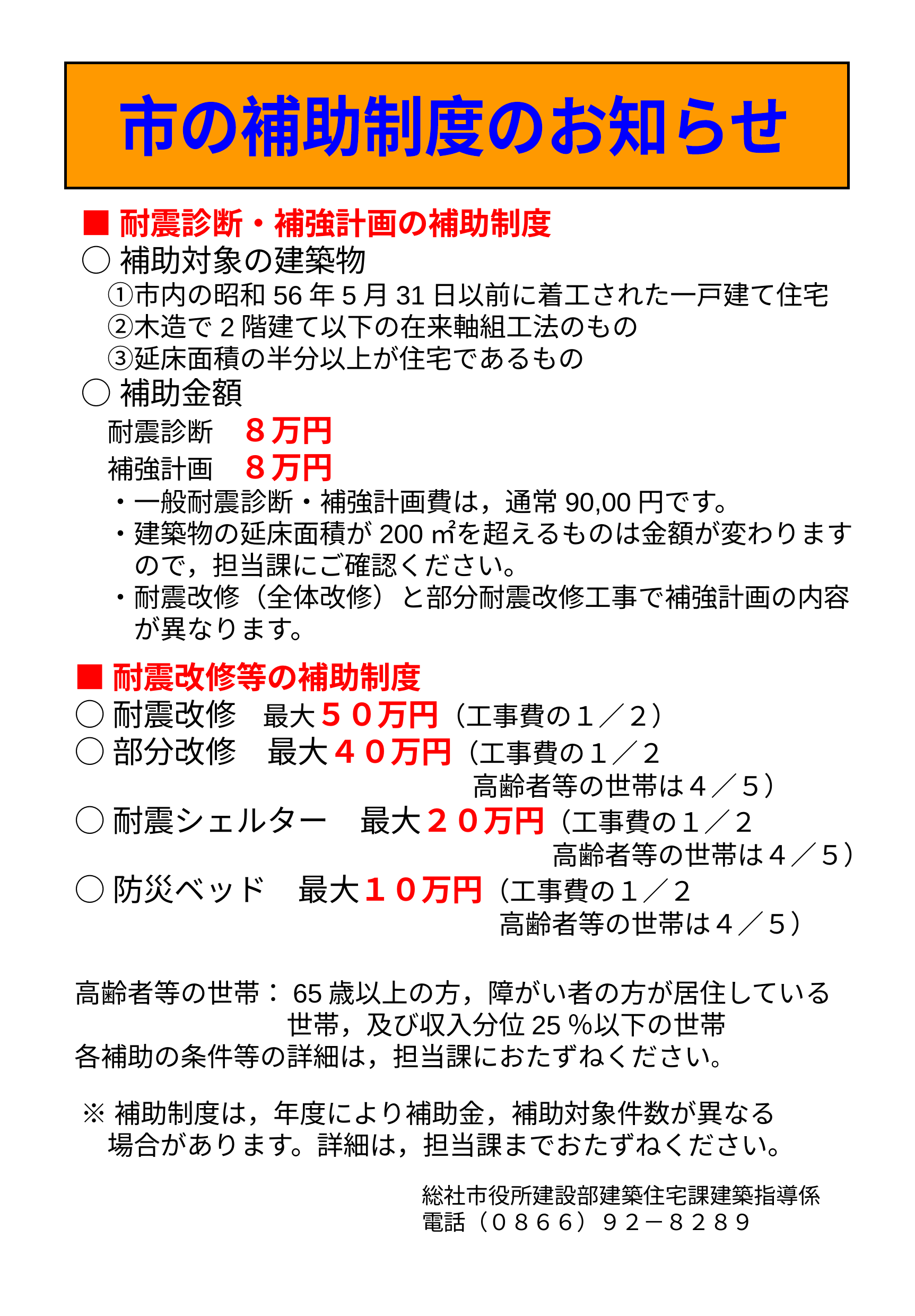

市の補助制度のお知らせ
■耐震診断・補強計画の補助制度
○補助対象の建築物
　①市内の昭和56年5月31日以前に着工された一戸建て住宅
　②木造で2階建て以下の在来軸組工法のもの
　③延床面積の半分以上が住宅であるもの
○補助金額
　耐震診断　８万円
　補強計画　８万円
　・一般耐震診断・補強計画費は，通常90,00円です。
　・建築物の延床面積が200㎡を超えるものは金額が変わります
　　ので，担当課にご確認ください。
　・耐震改修（全体改修）と部分耐震改修工事で補強計画の内容
　　が異なります。
|  |
| --- |
■耐震改修等の補助制度
○耐震改修　最大５０万円（工事費の１／２）
○部分改修　最大４０万円（工事費の１／２
　　　　　　　　　　　　　　　高齢者等の世帯は４／５）
○耐震シェルター　最大２０万円（工事費の１／２
　　　　　　　　　　　　　　　　　　高齢者等の世帯は４／５）
○防災ベッド　最大１０万円（工事費の１／２
　　　　　　　　　　　　　　　　高齢者等の世帯は４／５）

高齢者等の世帯：65歳以上の方，障がい者の方が居住している
　　　　　　　　世帯，及び収入分位25％以下の世帯
各補助の条件等の詳細は，担当課におたずねください。
※補助制度は，年度により補助金，補助対象件数が異なる
　場合があります。詳細は，担当課までおたずねください。
総社市役所建設部建築住宅課建築指導係
電話（０８６６）９２－８２８９